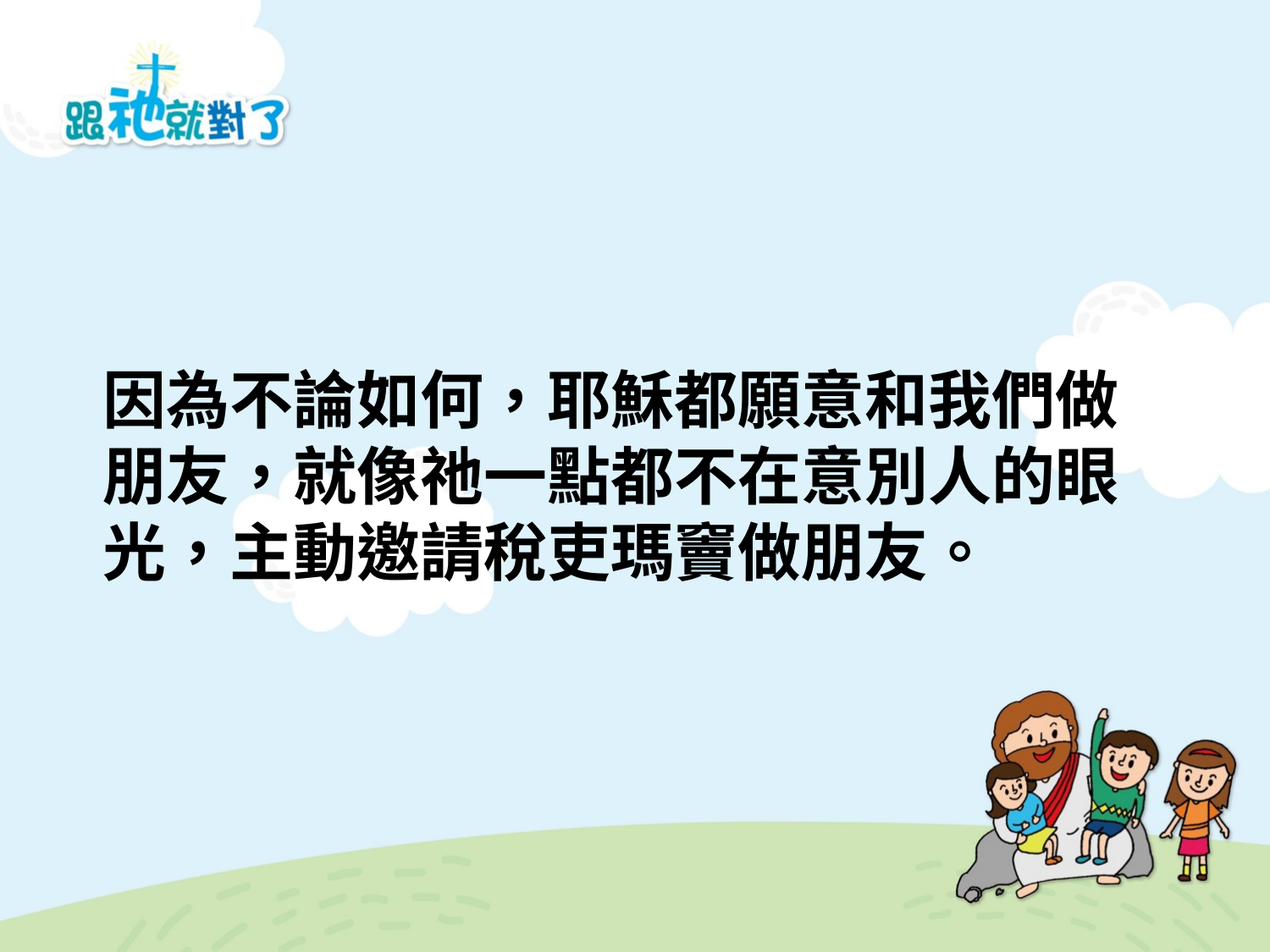

因為不論如何，耶穌都願意和我們做朋友，就像祂一點都不在意別人的眼光，主動邀請稅吏瑪竇做朋友。